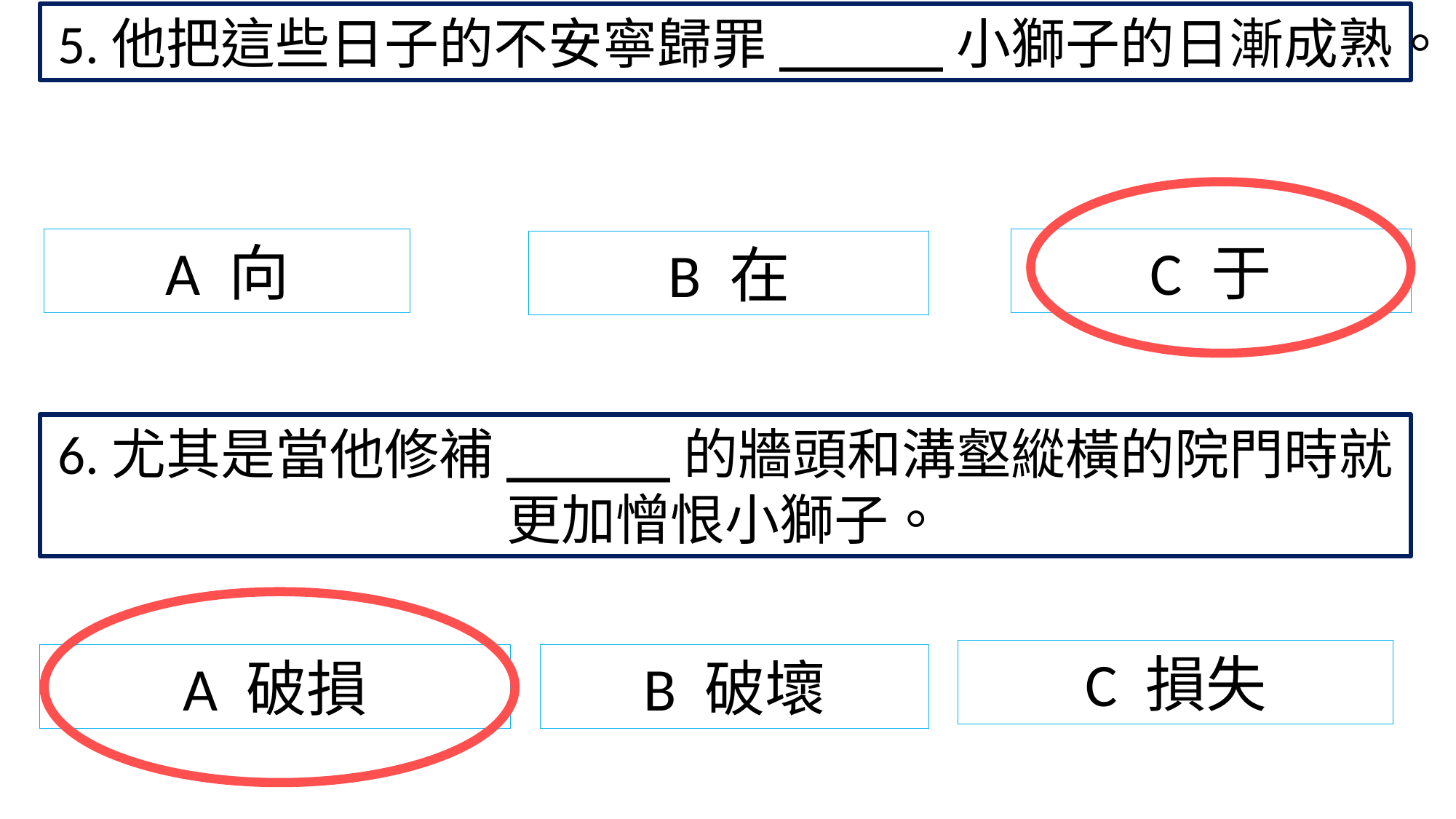

5.他把這些日子的不安寧歸罪_____小獅子的日漸成熟。

A 向
C 于
B 在
6.尤其是當他修補_____的牆頭和溝壑縱橫的院門時就更加憎恨小獅子。

C 損失
A 破損
B 破壞